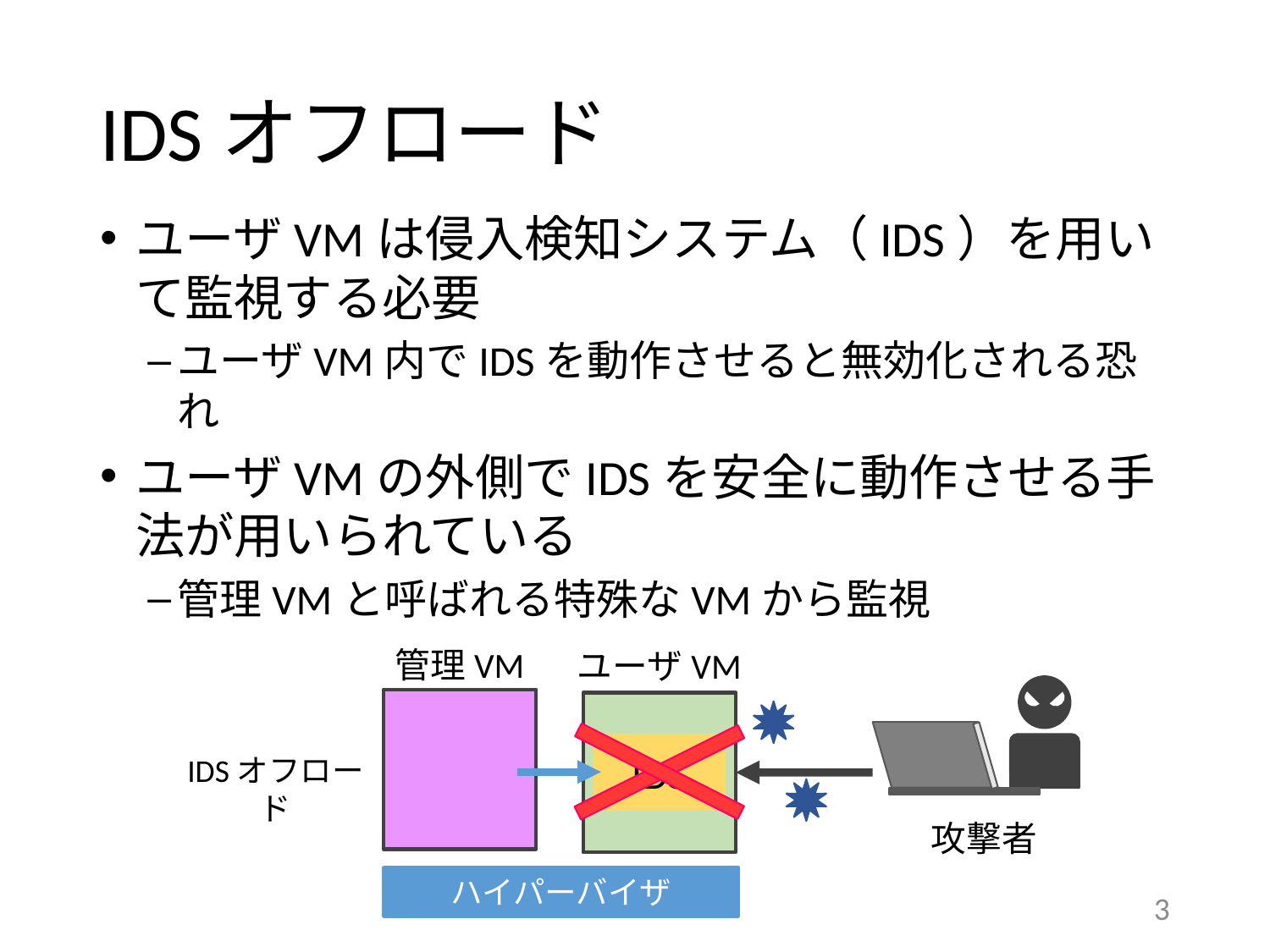

# IDSオフロード
ユーザVMは侵入検知システム（IDS）を用いて監視する必要
ユーザVM内でIDSを動作させると無効化される恐れ
ユーザVMの外側でIDSを安全に動作させる手法が用いられている
管理VMと呼ばれる特殊なVMから監視
管理VM

ユーザVM

ハイパーバイザ

攻撃者

IDS
IDSオフロード

3